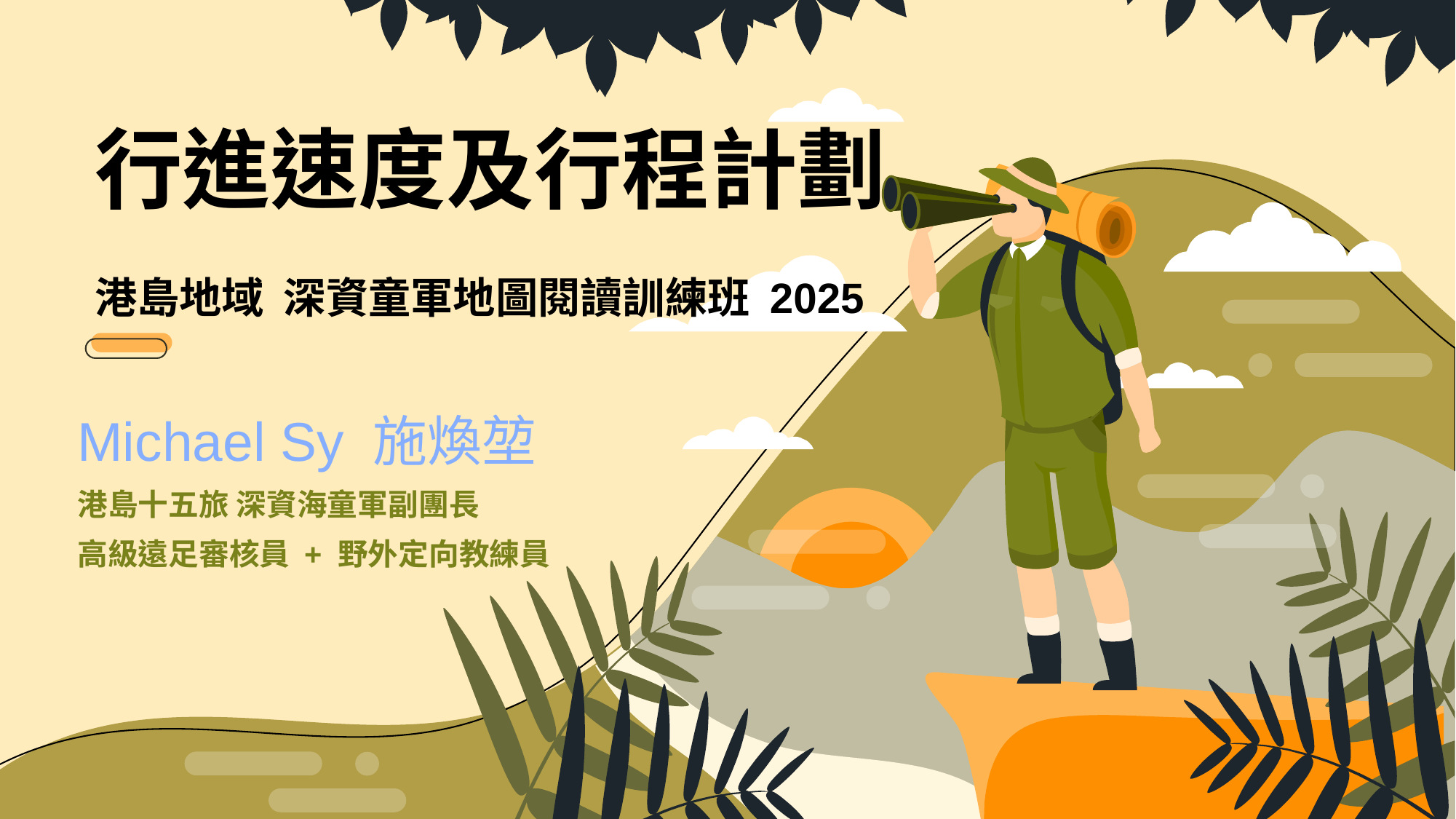

行進速度及行程計劃
港島地域  深資童軍地圖閱讀訓練班 2025

Michael Sy 施煥堃
港島十五旅 深資海童軍副團長
高級遠足審核員 + 野外定向教練員

2